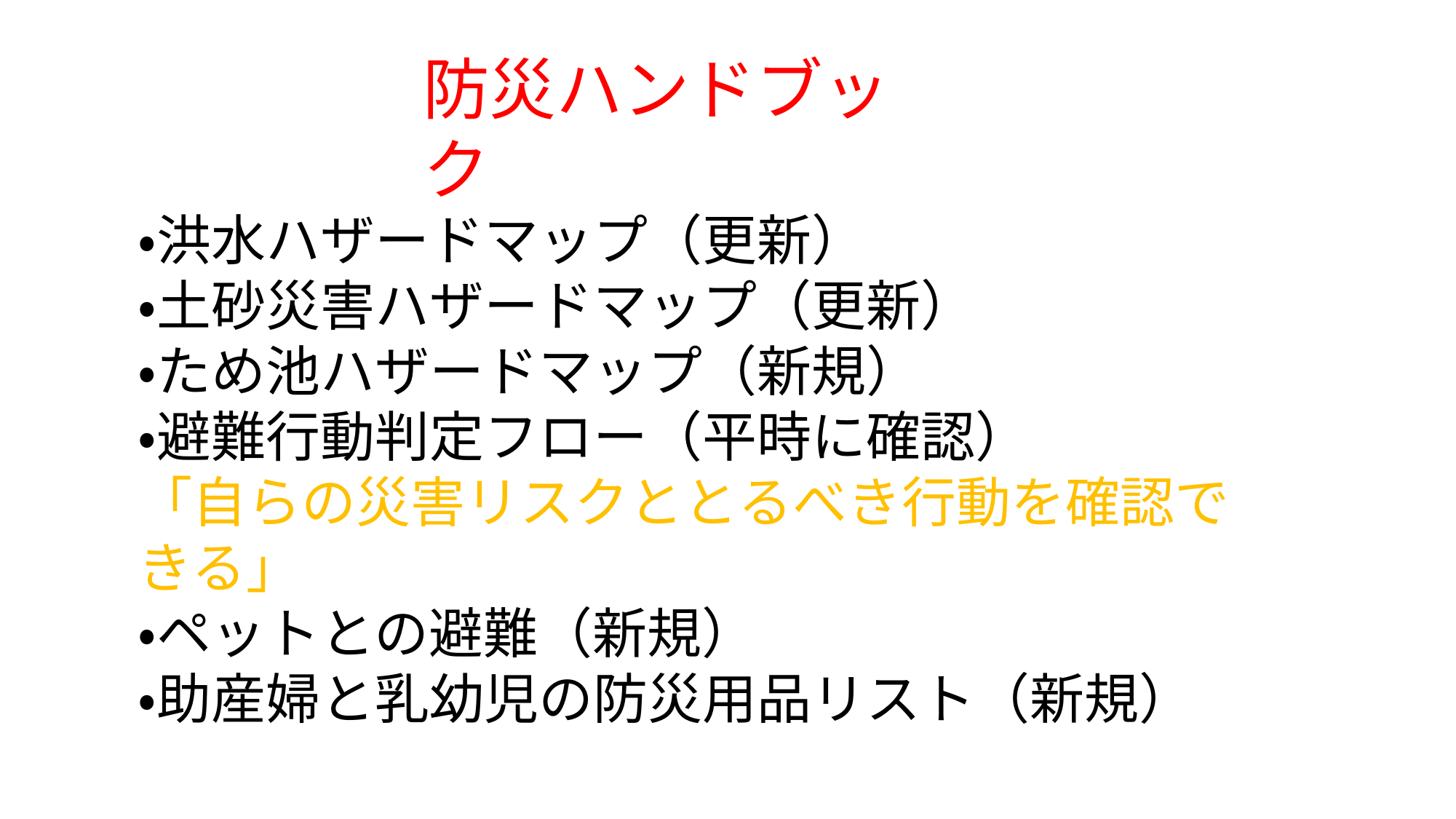

防災ハンドブック
・洪水ハザードマップ（更新）
・土砂災害ハザードマップ（更新）
・ため池ハザードマップ（新規）
・避難行動判定フロー（平時に確認）
「自らの災害リスクととるべき行動を確認できる」
・ペットとの避難（新規）
・助産婦と乳幼児の防災用品リスト（新規）